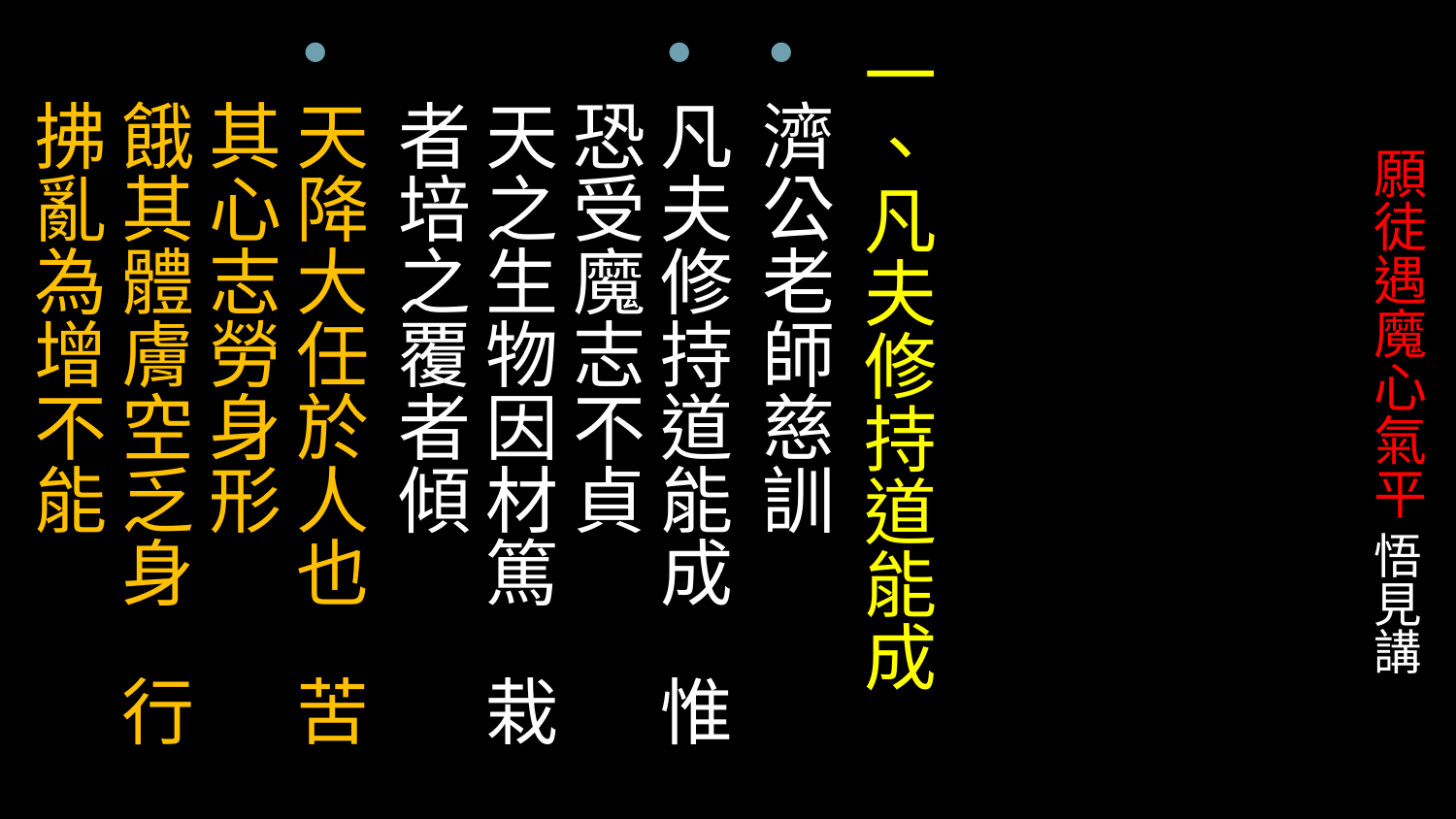

一、凡夫修持道能成
濟公老師慈訓
凡夫修持道能成    惟恐受魔志不貞 
天之生物因材篤    栽者培之覆者傾
天降大任於人也    苦其心志勞身形 
餓其體膚空乏身    行拂亂為增不能
# 願徒遇魔心氣平 悟見講